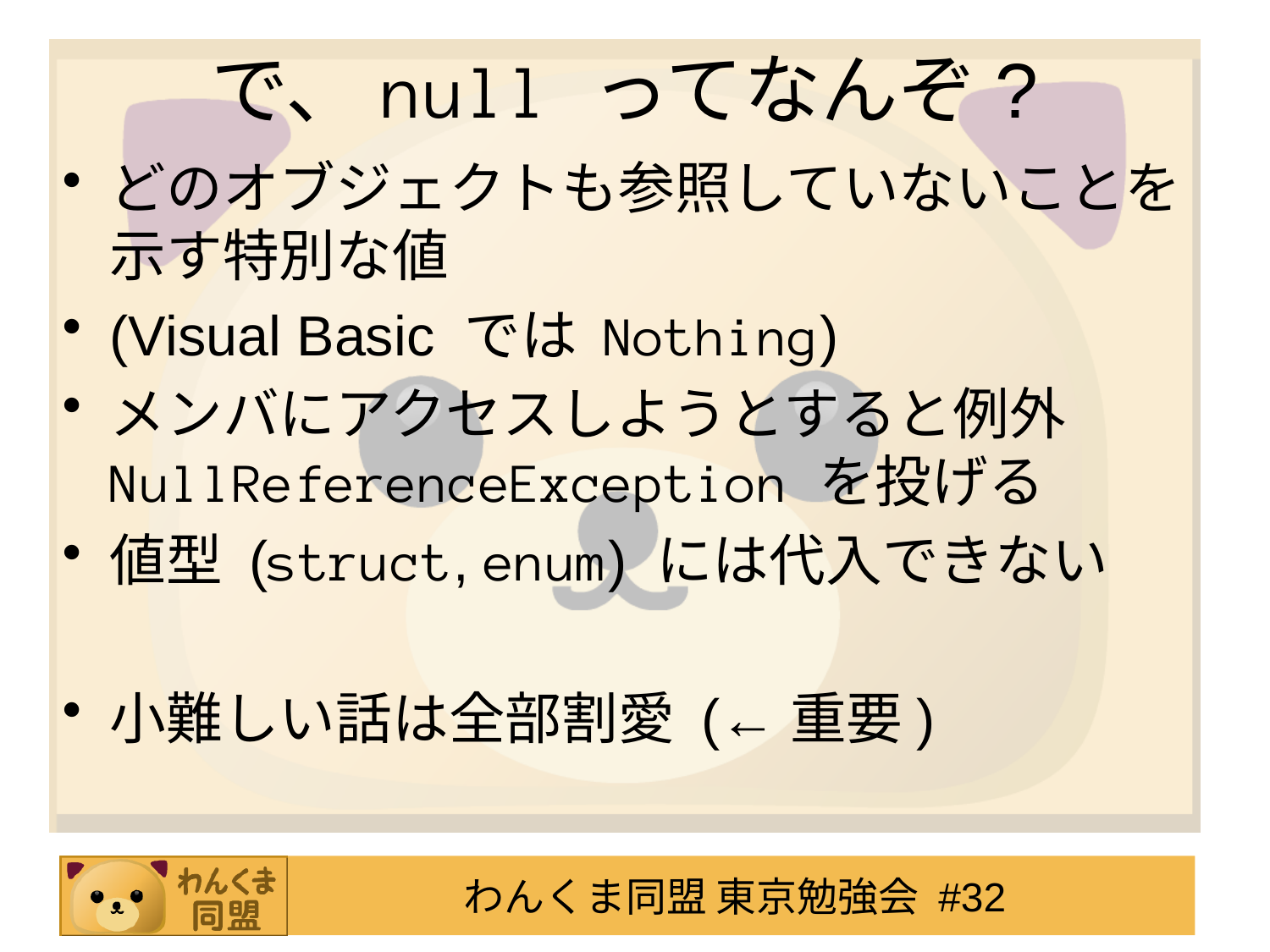

で、null ってなんぞ?
どのオブジェクトも参照していないことを
示す特別な値
(Visual Basic では Nothing)
メンバにアクセスしようとすると例外
NullReferenceException を投げる
値型 (struct, enum) には代入できない

小難しい話は全部割愛 (←重要)